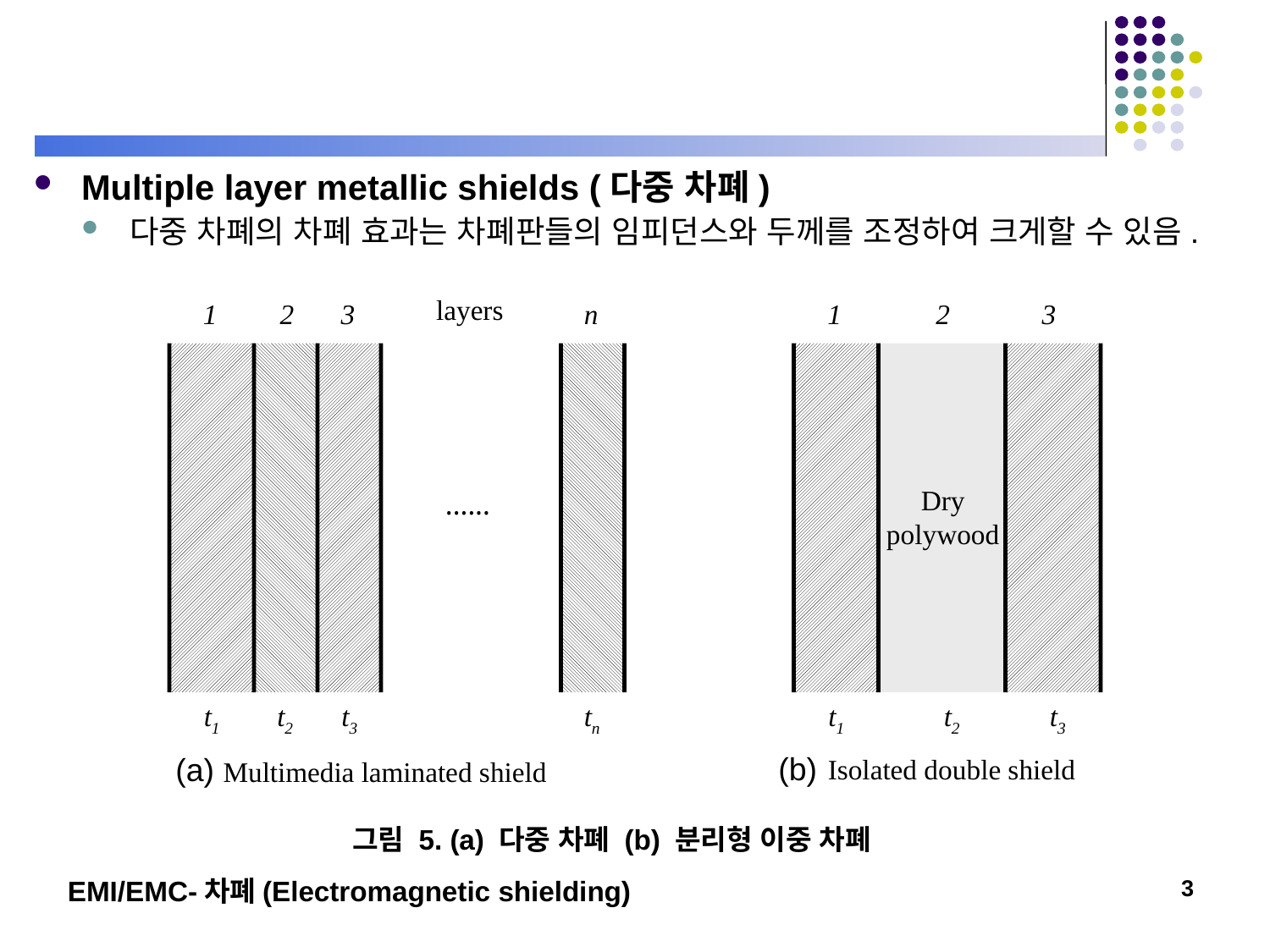

#
Multiple layer metallic shields (다중 차폐)
다중 차폐의 차폐 효과는 차폐판들의 임피던스와 두께를 조정하여 크게할 수 있음.
layers
1
2
3
n

‥‥‥
t1
t2
t3
tn
1
2
3

Dry
polywood
t1
t2
t3
(b)
(a)
Isolated double shield
Multimedia laminated shield
그림 5. (a) 다중 차폐 (b) 분리형 이중 차폐
EMI/EMC-차폐(Electromagnetic shielding)
3